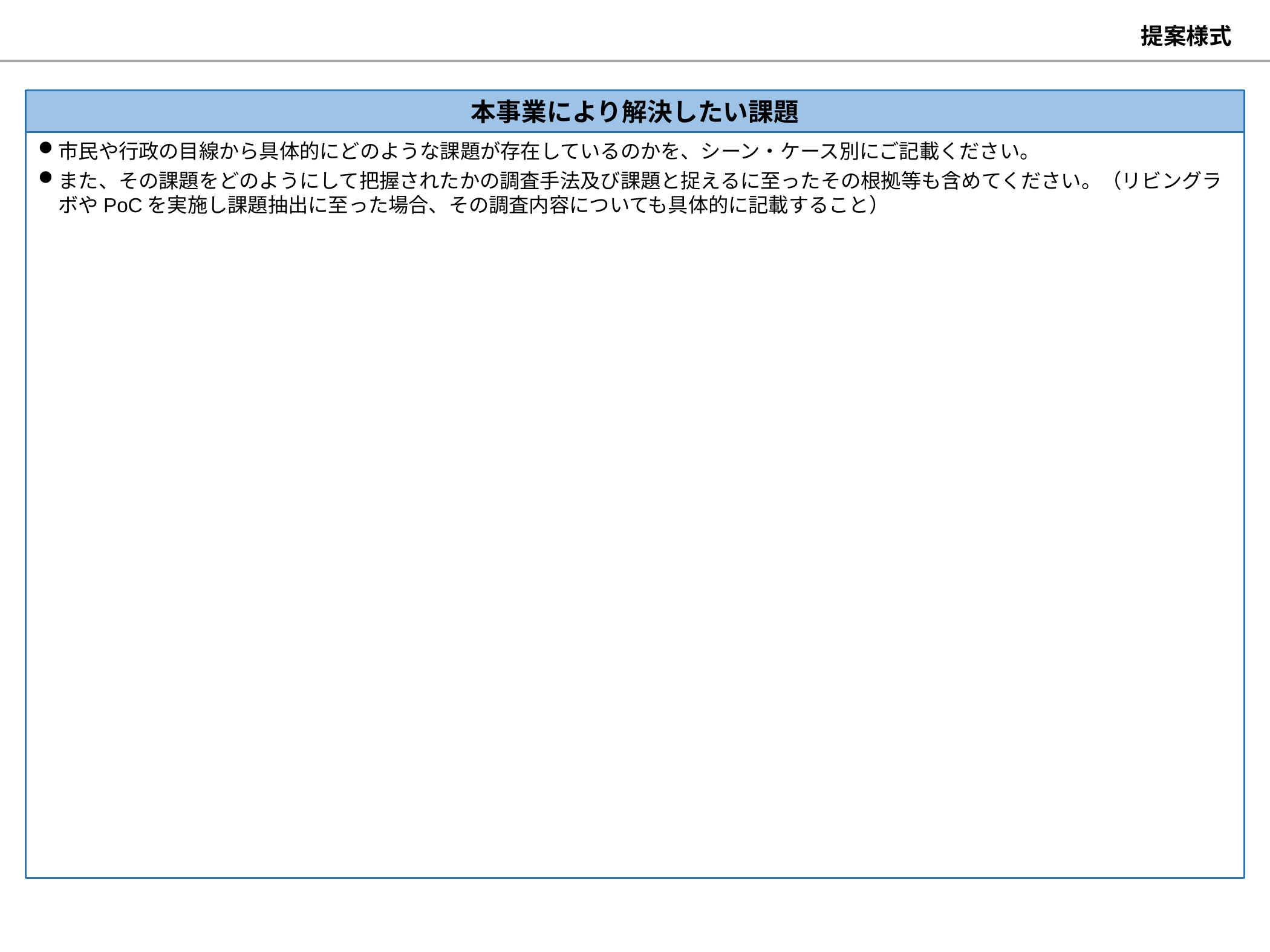

提案様式

本事業により解決したい課題

市民や行政の目線から具体的にどのような課題が存在しているのかを、シーン・ケース別にご記載ください。
また、その課題をどのようにして把握されたかの調査手法及び課題と捉えるに至ったその根拠等も含めてください。（リビングラボやPoCを実施し課題抽出に至った場合、その調査内容についても具体的に記載すること）